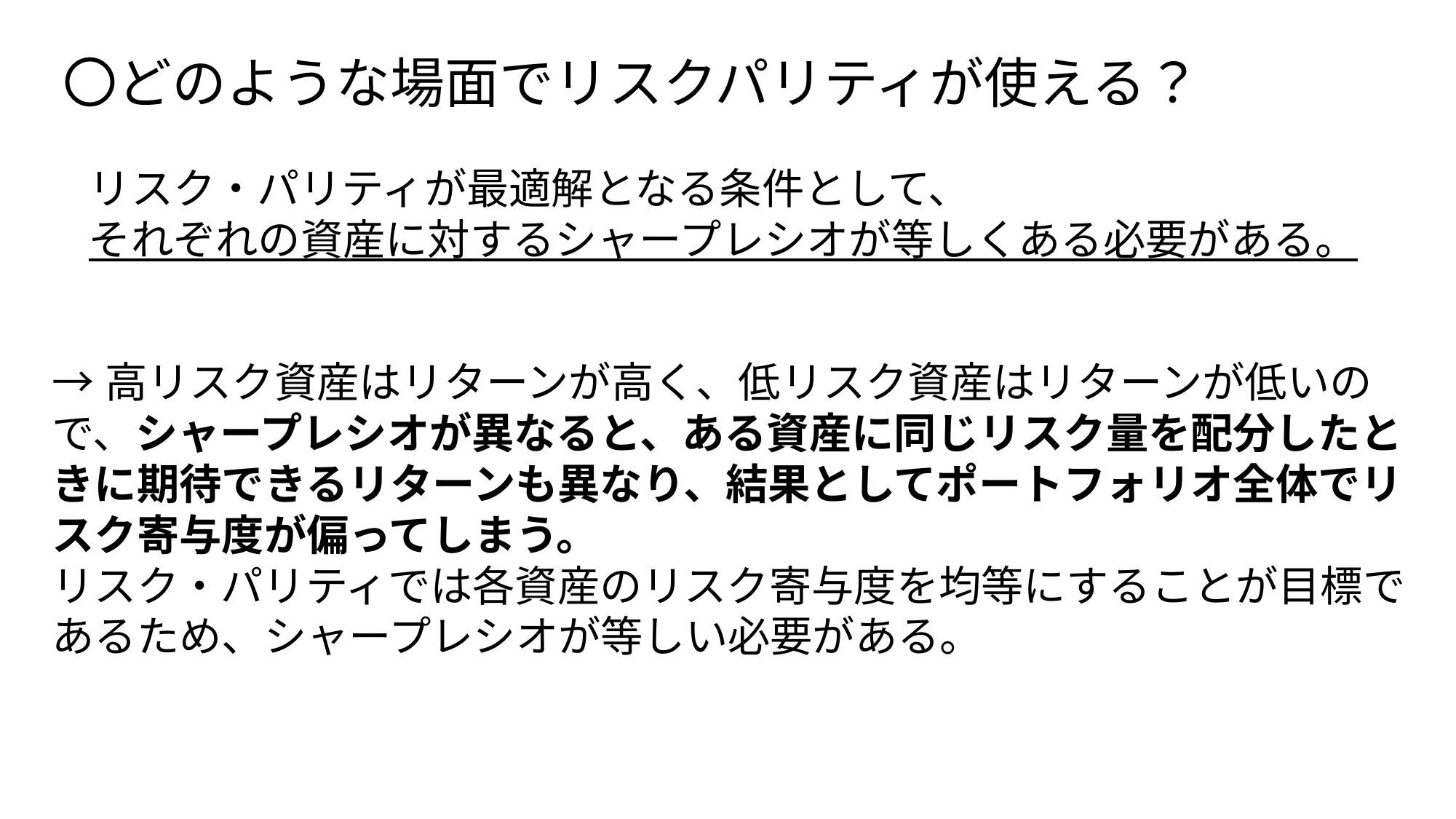

〇どのような場面でリスクパリティが使える？
リスク・パリティが最適解となる条件として、
それぞれの資産に対するシャープレシオが等しくある必要がある。

→高リスク資産はリターンが高く、低リスク資産はリターンが低いので、シャープレシオが異なると、ある資産に同じリスク量を配分したときに期待できるリターンも異なり、結果としてポートフォリオ全体でリスク寄与度が偏ってしまう。
リスク・パリティでは各資産のリスク寄与度を均等にすることが目標であるため、シャープレシオが等しい必要がある。